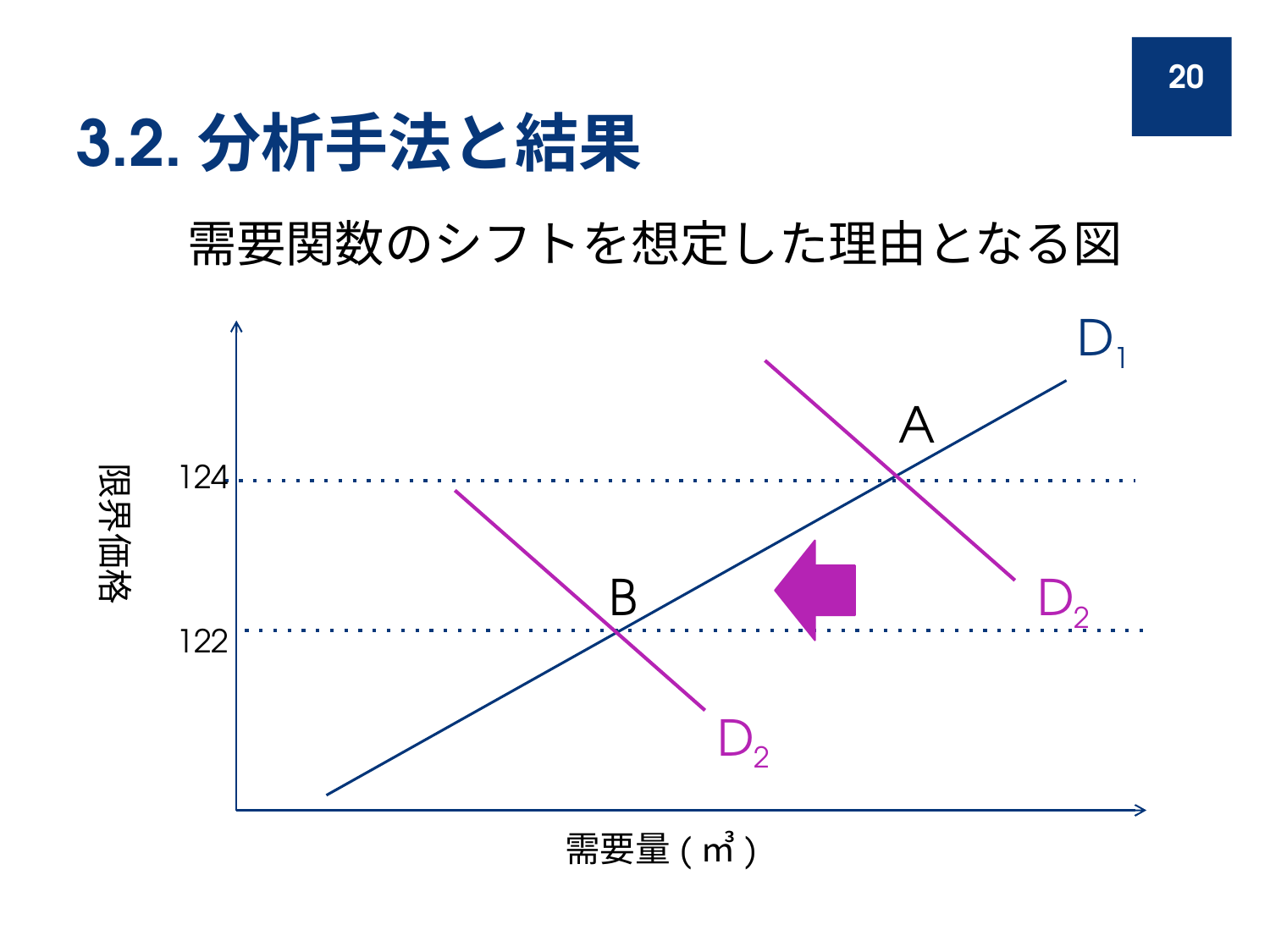

20
# 3.2.分析手法と結果
需要関数のシフトを想定した理由となる図
D1
限界価格
124

D2
122
D2
需要量(㎥)
A
B